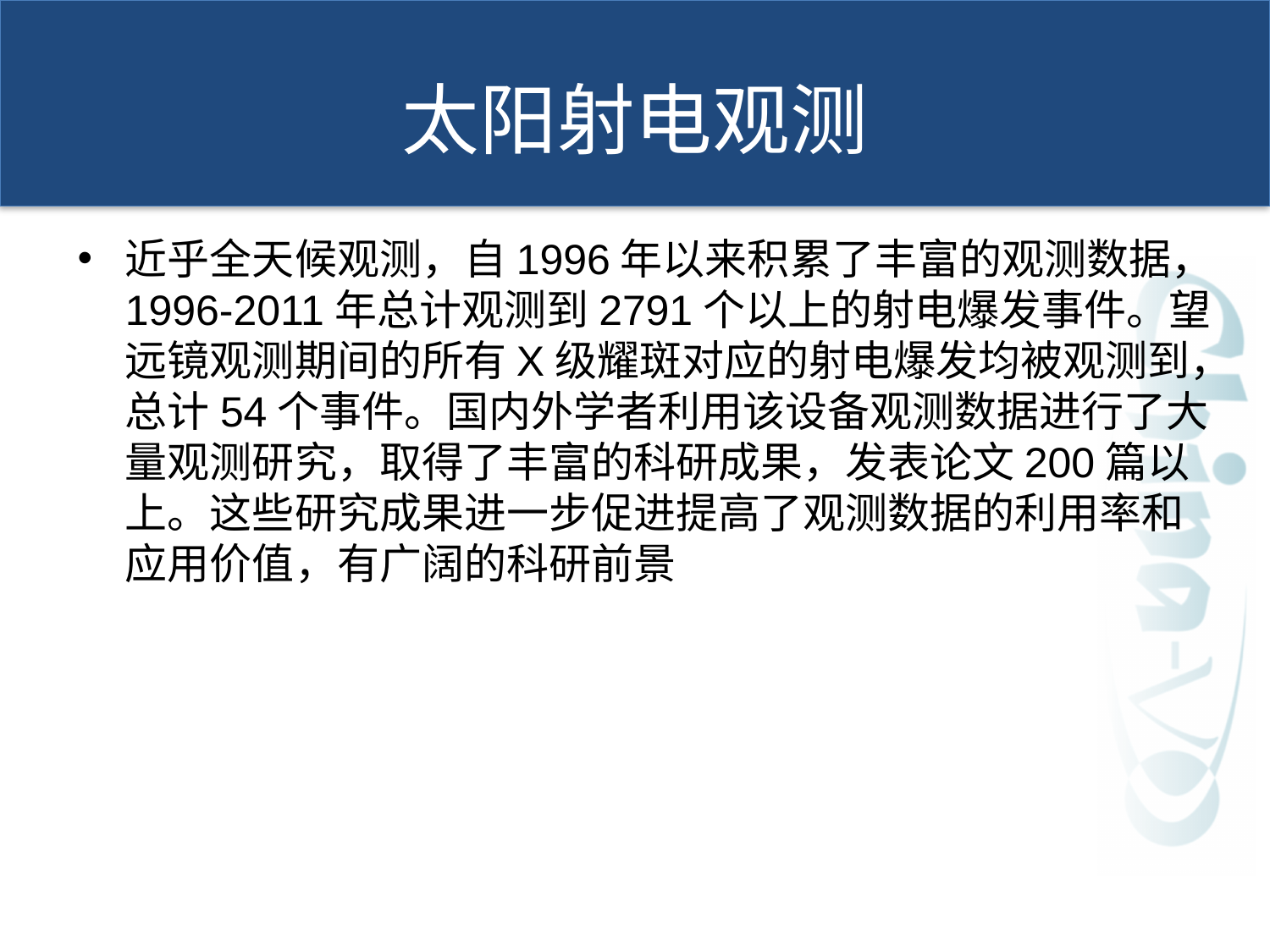

# 太阳射电观测
近乎全天候观测，自1996年以来积累了丰富的观测数据，1996-2011年总计观测到2791个以上的射电爆发事件。望远镜观测期间的所有X级耀斑对应的射电爆发均被观测到，总计54个事件。国内外学者利用该设备观测数据进行了大量观测研究，取得了丰富的科研成果，发表论文200篇以上。这些研究成果进一步促进提高了观测数据的利用率和应用价值，有广阔的科研前景